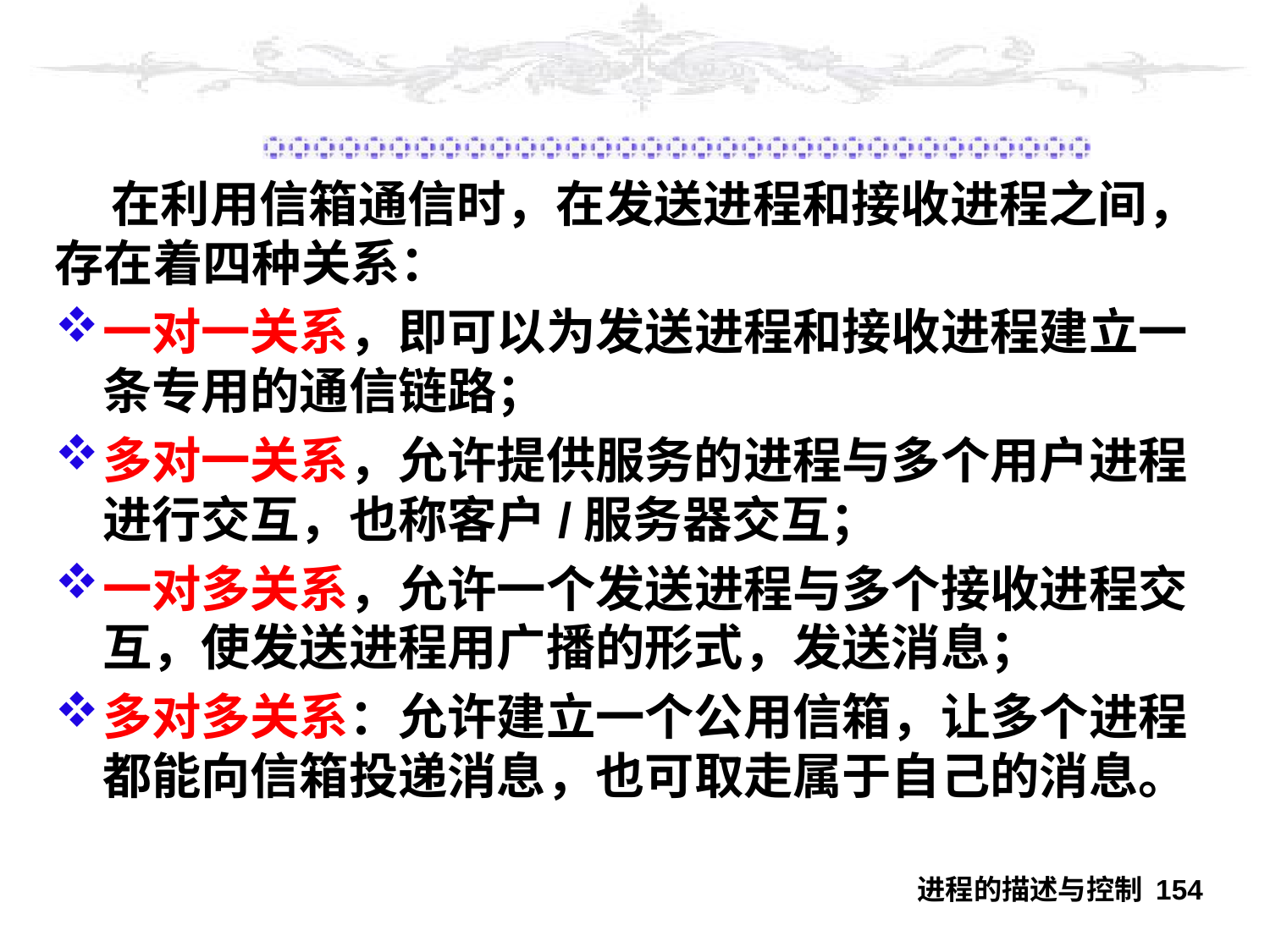

#
    在利用信箱通信时，在发送进程和接收进程之间，存在着四种关系：
一对一关系，即可以为发送进程和接收进程建立一条专用的通信链路；
多对一关系，允许提供服务的进程与多个用户进程进行交互，也称客户/服务器交互；
一对多关系，允许一个发送进程与多个接收进程交互，使发送进程用广播的形式，发送消息；
多对多关系：允许建立一个公用信箱，让多个进程都能向信箱投递消息，也可取走属于自己的消息。